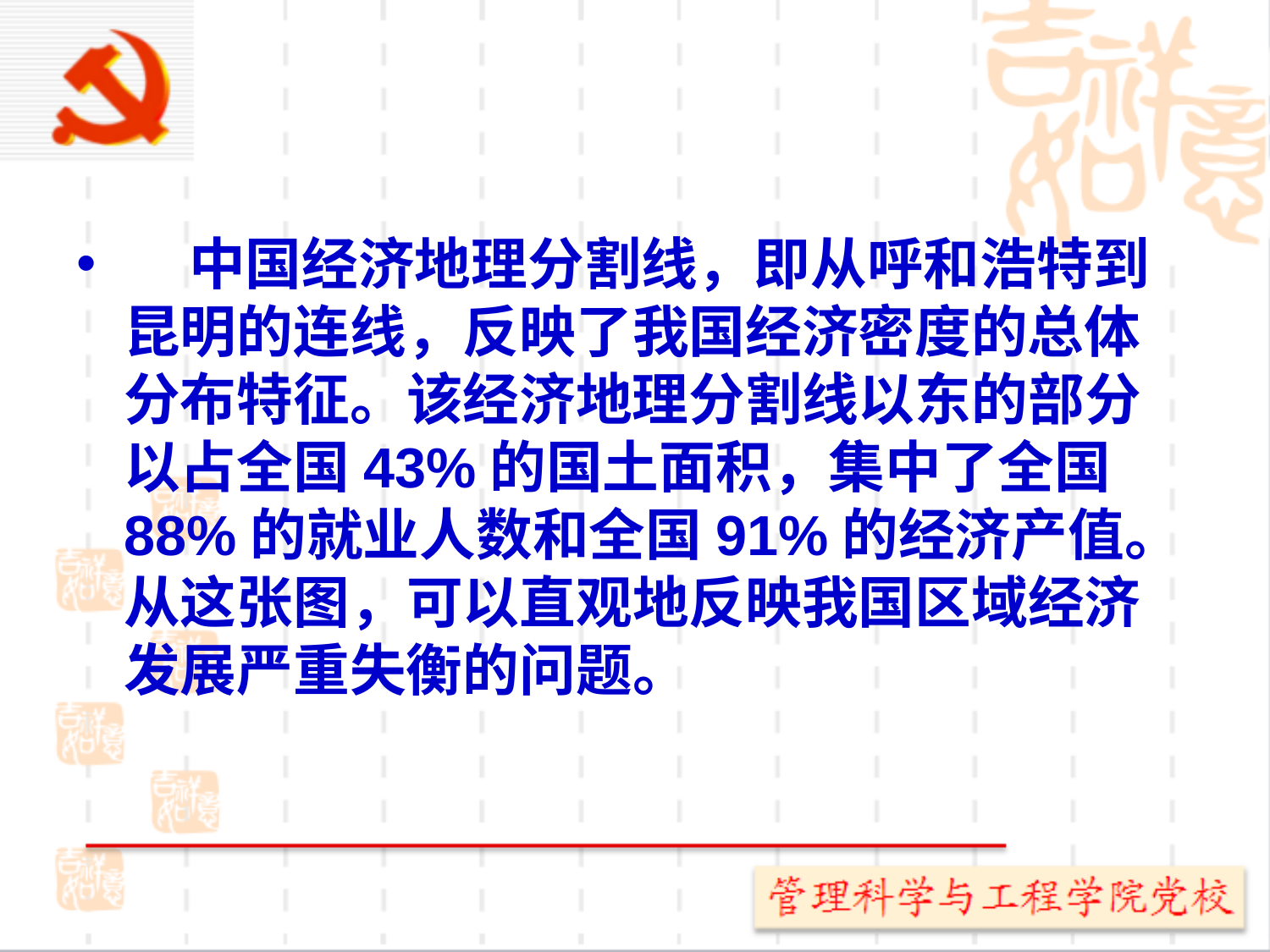

#
    中国经济地理分割线，即从呼和浩特到昆明的连线，反映了我国经济密度的总体分布特征。该经济地理分割线以东的部分以占全国43%的国土面积，集中了全国88%的就业人数和全国91%的经济产值。从这张图，可以直观地反映我国区域经济发展严重失衡的问题。